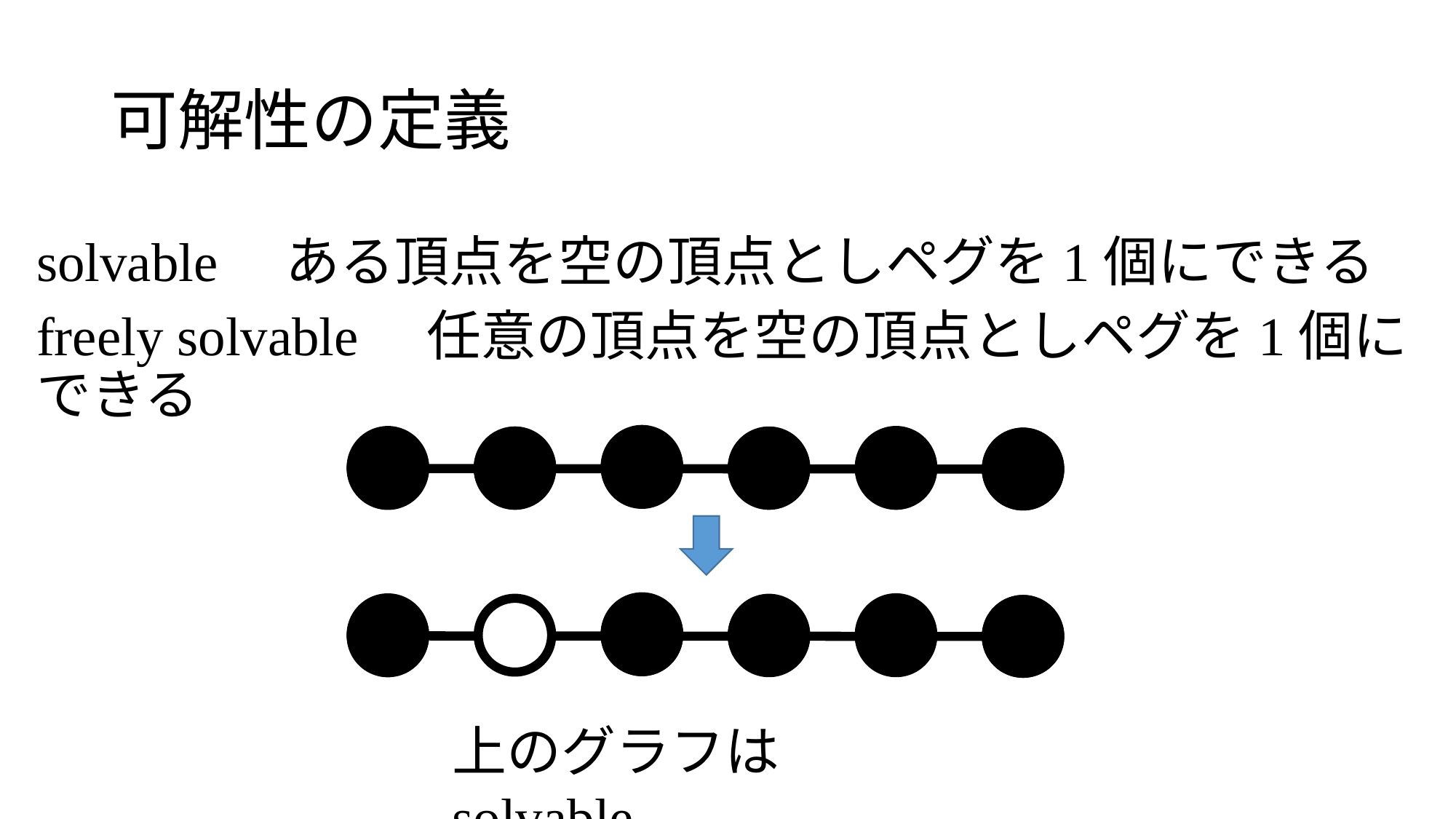

# 可解性の定義
solvable　ある頂点を空の頂点としペグを1個にできる
freely solvable　任意の頂点を空の頂点としペグを1個にできる

上のグラフはsolvable